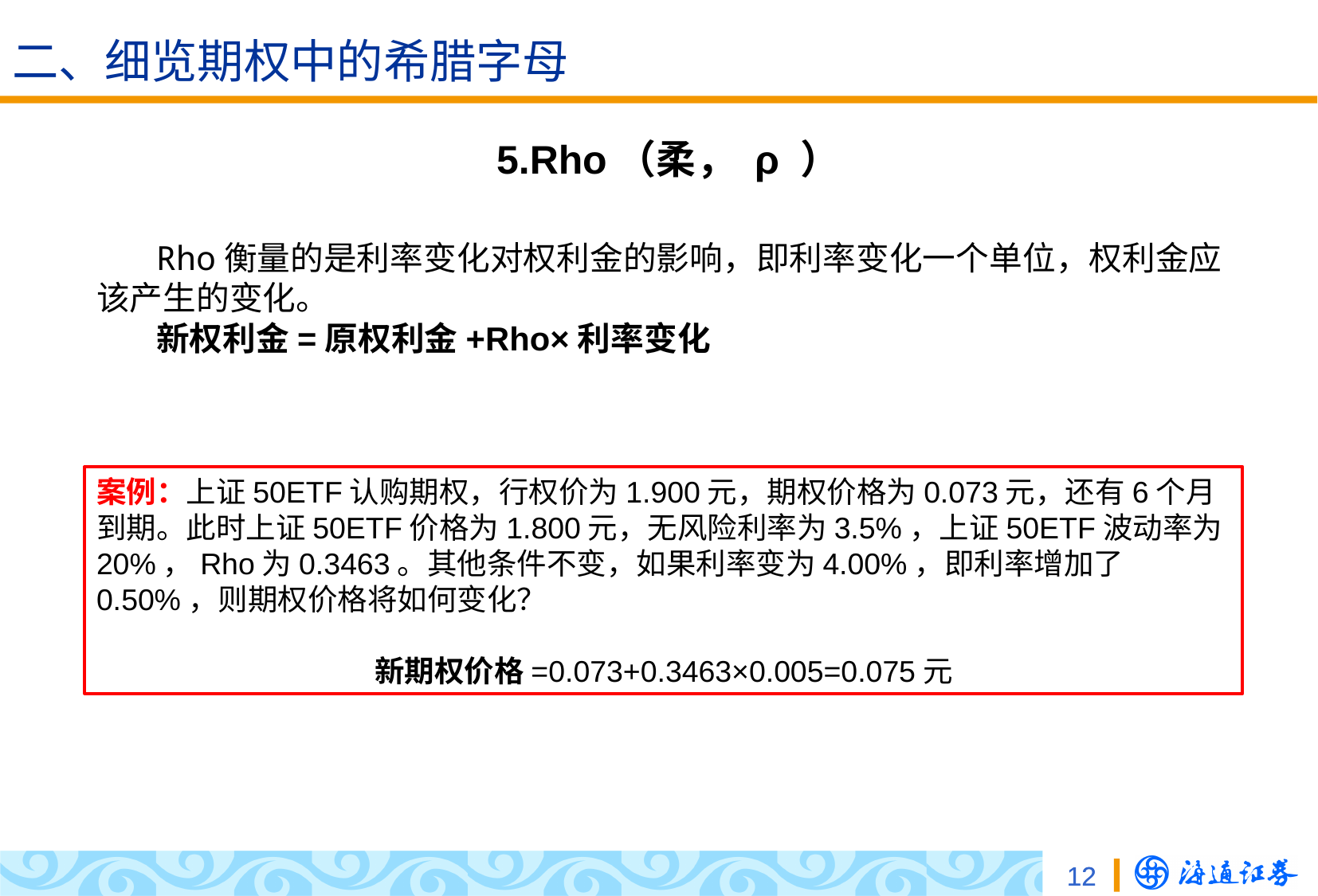

# 二、细览期权中的希腊字母
5.Rho（柔， ρ ）
Rho衡量的是利率变化对权利金的影响，即利率变化一个单位，权利金应该产生的变化。
新权利金=原权利金+Rho×利率变化

案例：上证50ETF认购期权，行权价为1.900元，期权价格为0.073元，还有6个月到期。此时上证50ETF价格为1.800元，无风险利率为3.5%，上证50ETF波动率为20%，Rho为0.3463。其他条件不变，如果利率变为4.00%，即利率增加了0.50%，则期权价格将如何变化？

新期权价格=0.073+0.3463×0.005=0.075元